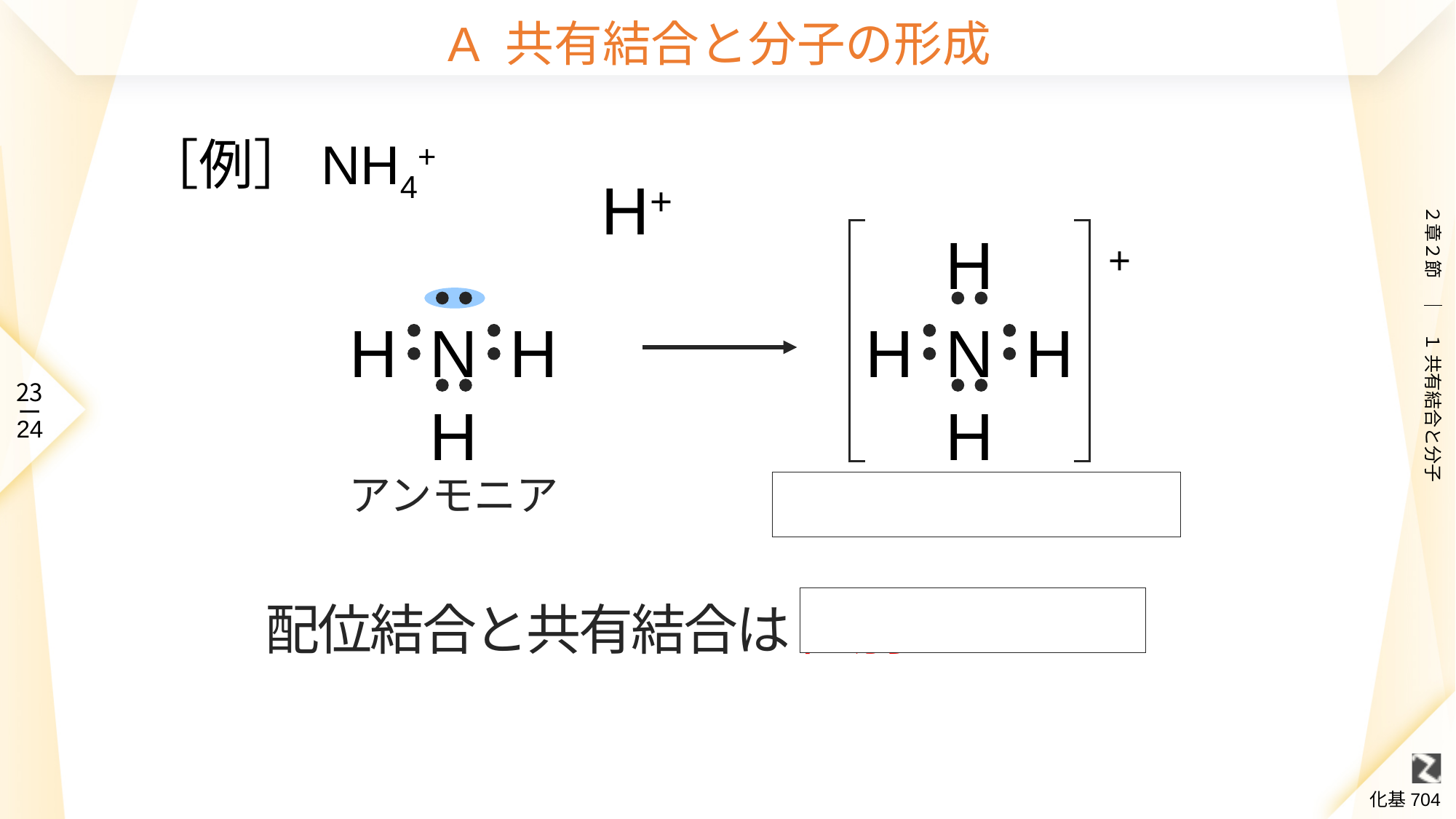

# A 共有結合と分子の形成
［例］NH4+
H+

H
+

H
N
H

H
アンモニウムイオン

H
N
H

H
アンモニア

配位結合と共有結合は 区別できない